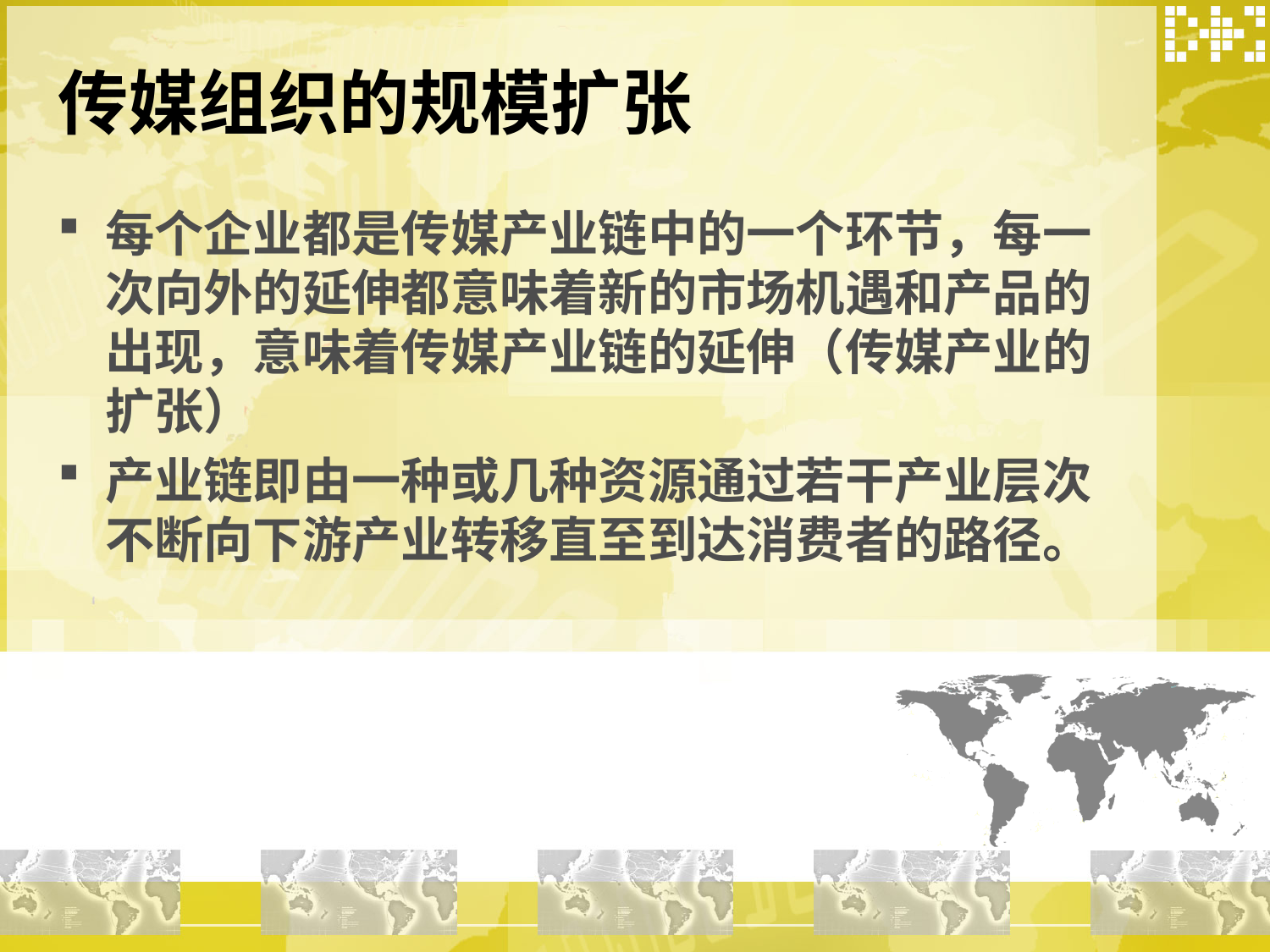

# 传媒组织的规模扩张
每个企业都是传媒产业链中的一个环节，每一次向外的延伸都意味着新的市场机遇和产品的出现，意味着传媒产业链的延伸（传媒产业的扩张）
产业链即由一种或几种资源通过若干产业层次不断向下游产业转移直至到达消费者的路径。

82